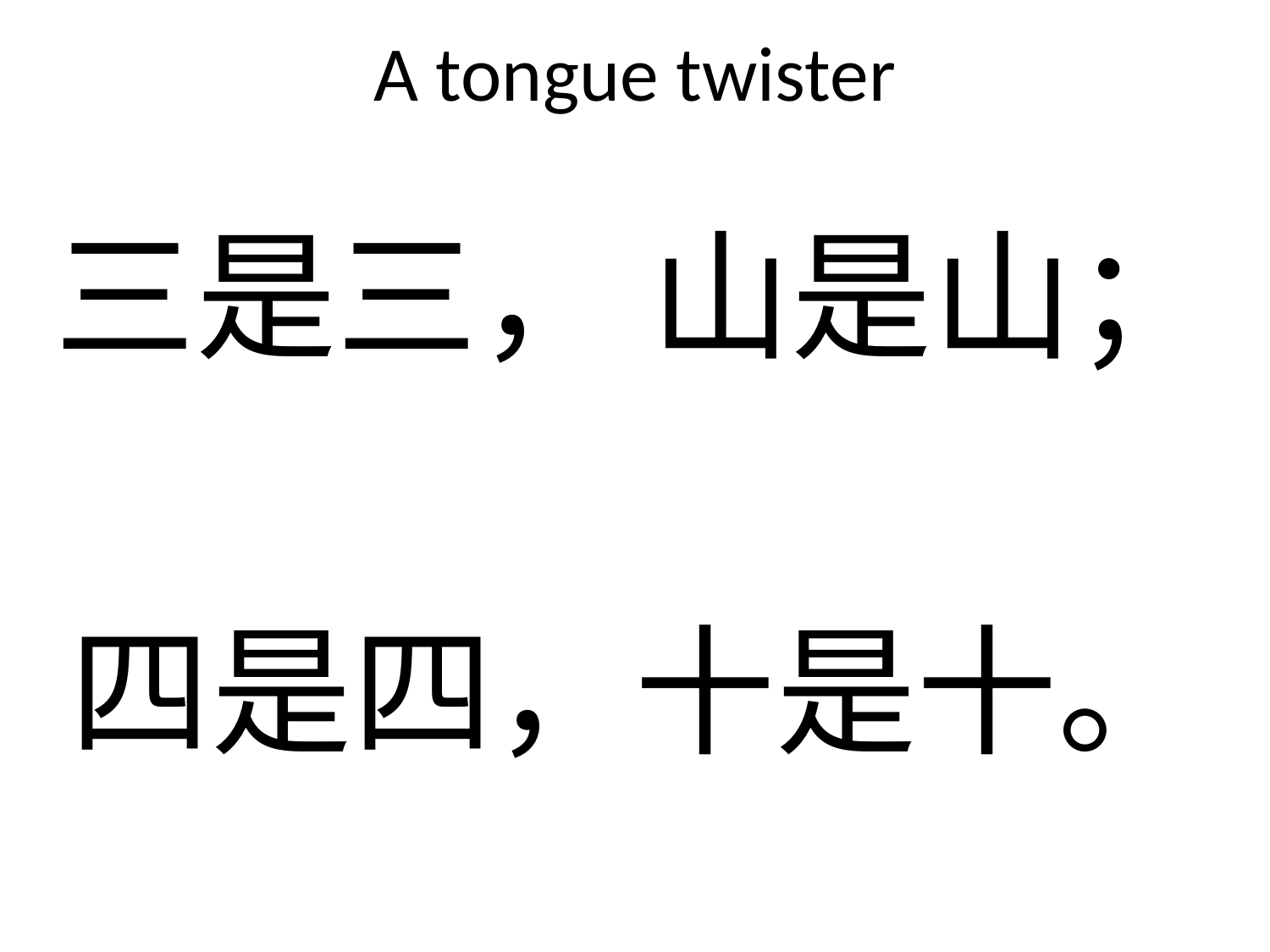

# A tongue twister
三是三， 山是山；

四是四，十是十。